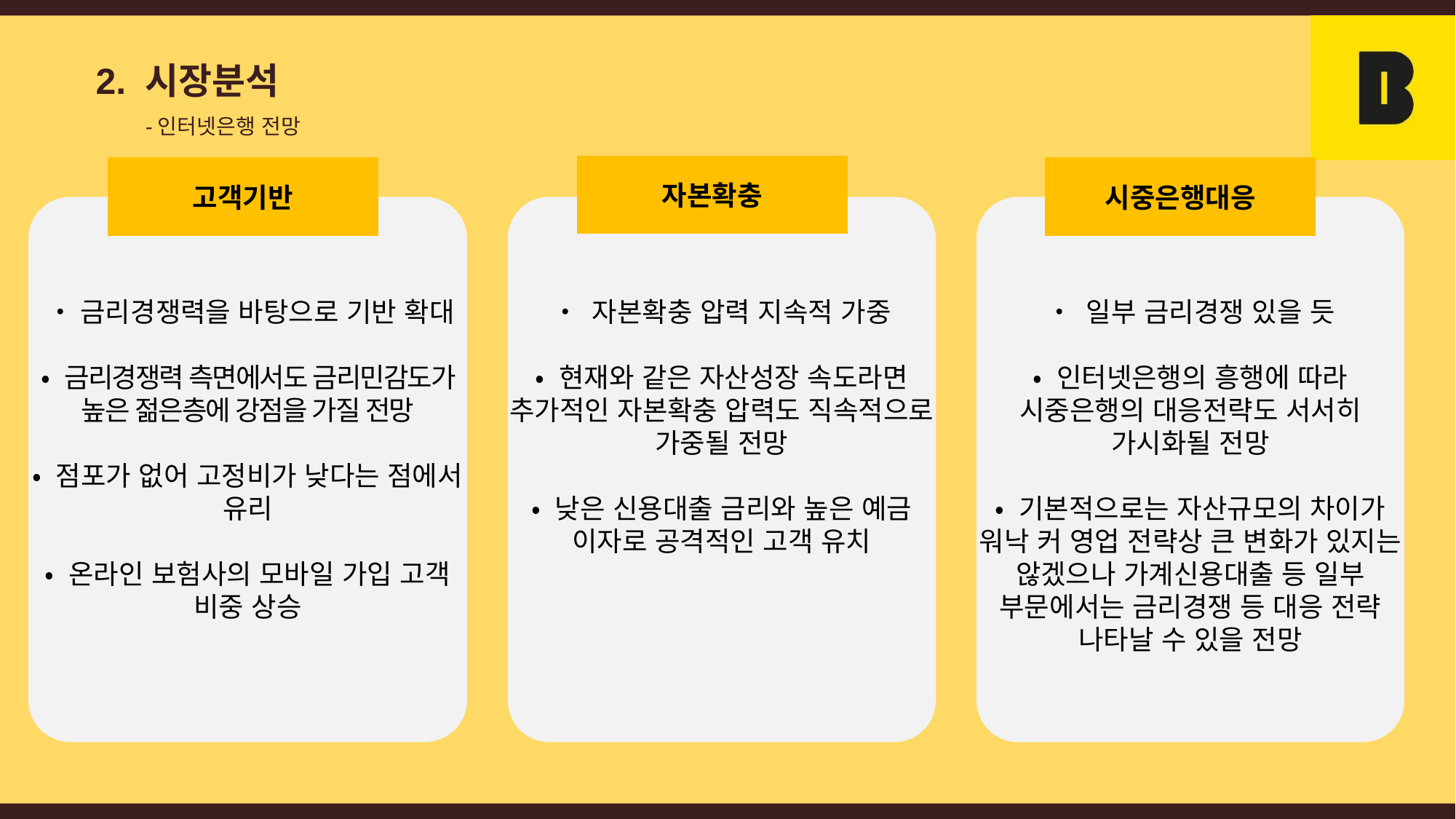

2. 시장분석
-인터넷은행 전망
자본확충
고객기반
시중은행대응

 •금리경쟁력을 바탕으로 기반 확대

• 금리경쟁력 측면에서도 금리민감도가 높은 젊은층에 강점을 가질 전망

• 점포가 없어 고정비가 낮다는 점에서 유리

• 온라인 보험사의 모바일 가입 고객 비중 상승

• 자본확충 압력 지속적 가중

• 현재와 같은 자산성장 속도라면 추가적인 자본확충 압력도 직속적으로 가중될 전망

• 낮은 신용대출 금리와 높은 예금 이자로 공격적인 고객 유치

• 일부 금리경쟁 있을 듯

• 인터넷은행의 흥행에 따라 시중은행의 대응전략도 서서히 가시화될 전망

• 기본적으로는 자산규모의 차이가 워낙 커 영업 전략상 큰 변화가 있지는 않겠으나 가계신용대출 등 일부 부문에서는 금리경쟁 등 대응 전략 나타날 수 있을 전망
시중은행 대응 : 일부 금리경쟁 있을 듯
인터넷은행의 흥행에 따라 시중은행의 대응전략도 서서히 가시화될 전망
기본적으로는 자산규모의 차이가 워낙 커 영업 전략상 큰 변화가 있지는 않겠으나 가계신용대출 등 일부 부문에서는 금리경쟁 등 대응 전략 나타날 수 있을 전망

고객기반 : 금리경쟁력을 바탕으로 기반 확대
금리경쟁력 측면에서도 금리민감도가 높은 젊은층에 강점을 가질 전망
점포가 없어 고정비가 낮다는 점에서 유리
온라인 보험사의 모바일 가입 고객 비중 상승
자본확충 : 자본확충 압력 지속적 가중
현재와 같은 자산성장 속도라면 추가적인 자본확충 압력도 직속적으로 가중될 전망
낮은 신용대출 금리와 높은 예금 이자로 공격적인 고객 유치